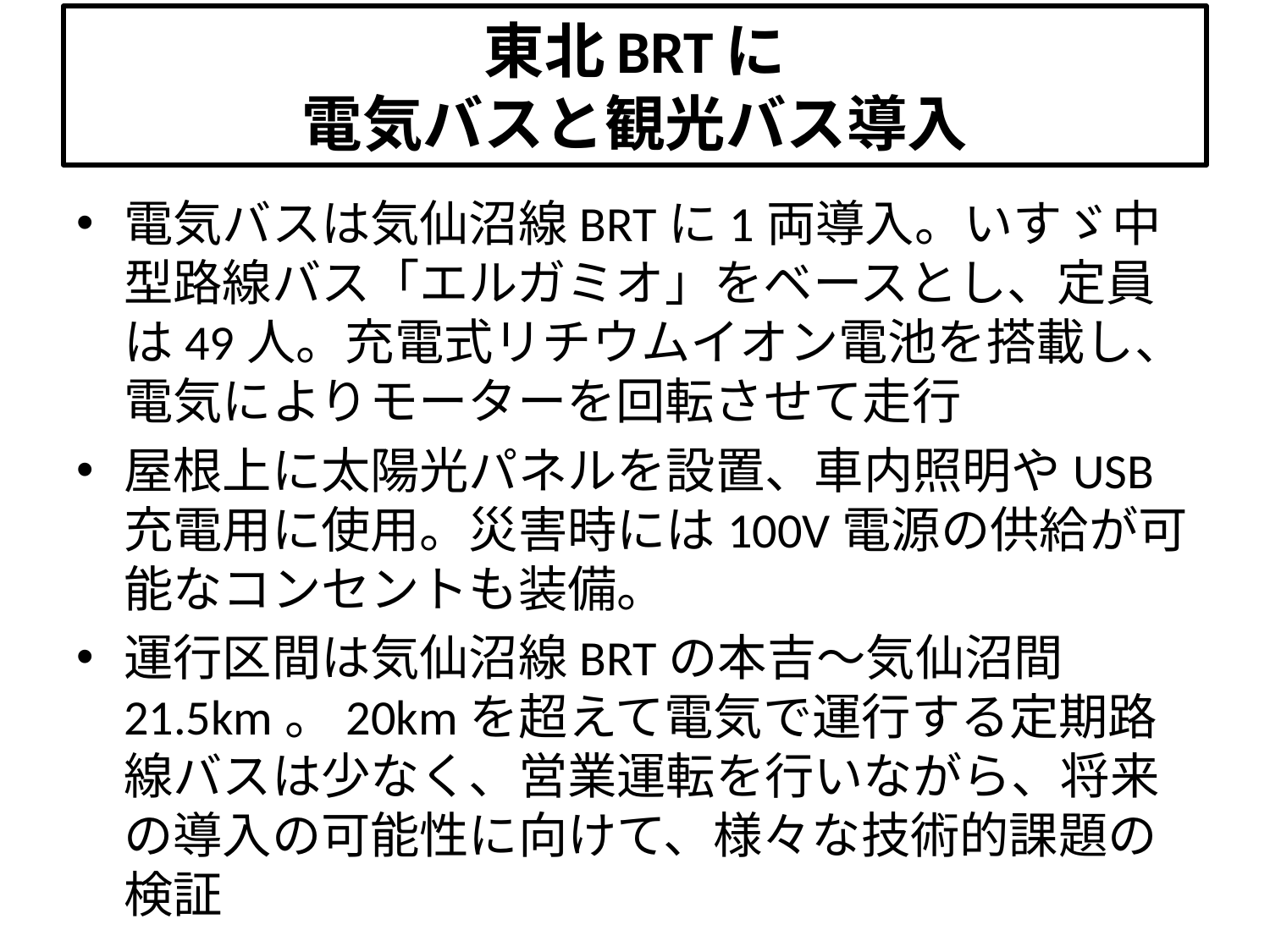

# 東北BRTに 電気バスと観光バス導入
電気バスは気仙沼線BRTに1両導入。いすゞ中型路線バス「エルガミオ」をベースとし、定員は49人。充電式リチウムイオン電池を搭載し、電気によりモーターを回転させて走行
屋根上に太陽光パネルを設置、車内照明やUSB充電用に使用。災害時には100V電源の供給が可能なコンセントも装備。
運行区間は気仙沼線BRTの本吉～気仙沼間21.5km。20kmを超えて電気で運行する定期路線バスは少なく、営業運転を行いながら、将来の導入の可能性に向けて、様々な技術的課題の検証